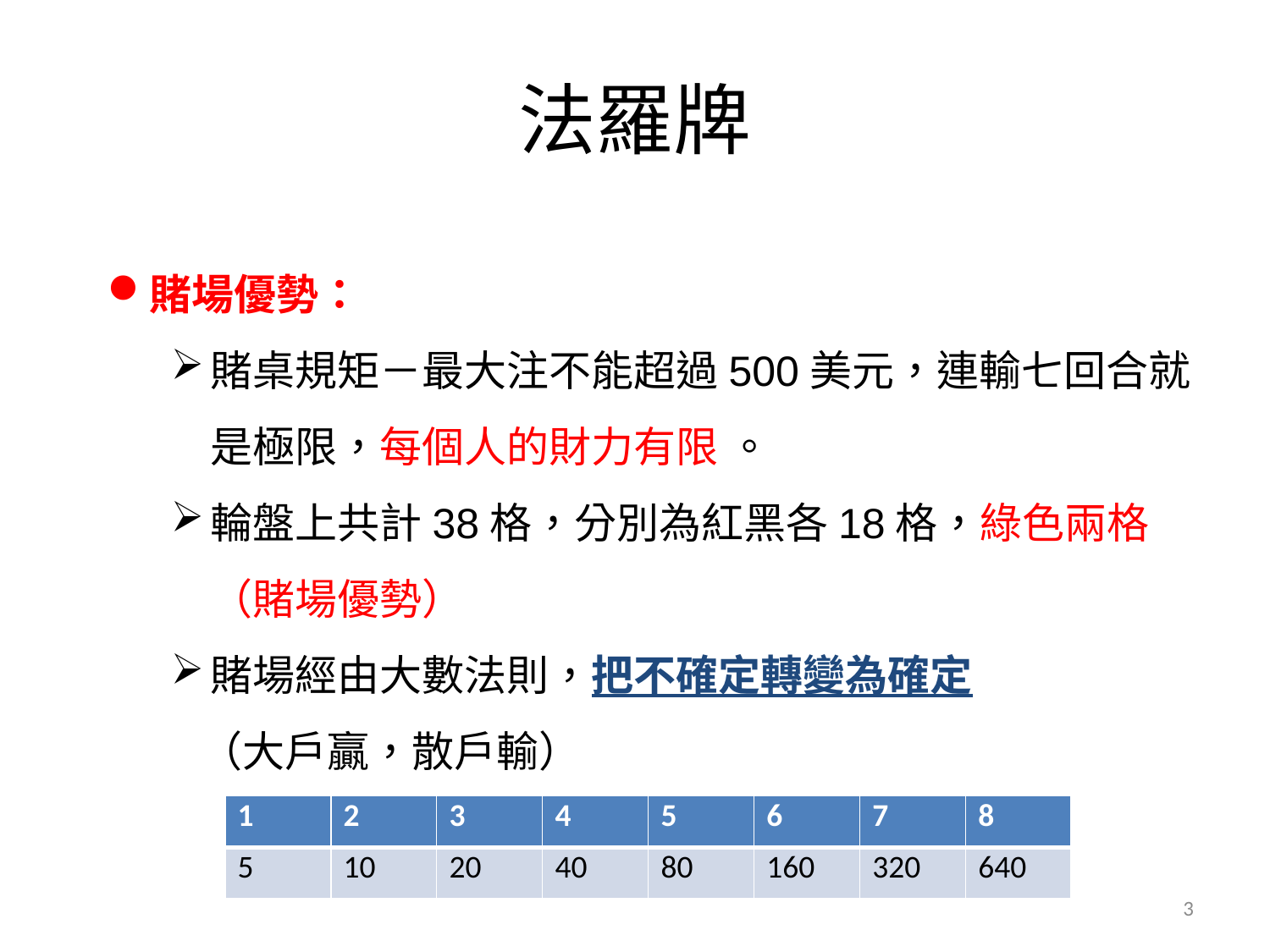

# 法羅牌
賭場優勢：
賭桌規矩－最大注不能超過500美元，連輸七回合就是極限，每個人的財力有限 。
輪盤上共計38格，分別為紅黑各18格，綠色兩格（賭場優勢）
賭場經由大數法則，把不確定轉變為確定
  （大戶贏，散戶輸）

| 1 | 2 | 3 | 4 | 5 | 6 | 7 | 8 |
| --- | --- | --- | --- | --- | --- | --- | --- |
| 5 | 10 | 20 | 40 | 80 | 160 | 320 | 640 |
3